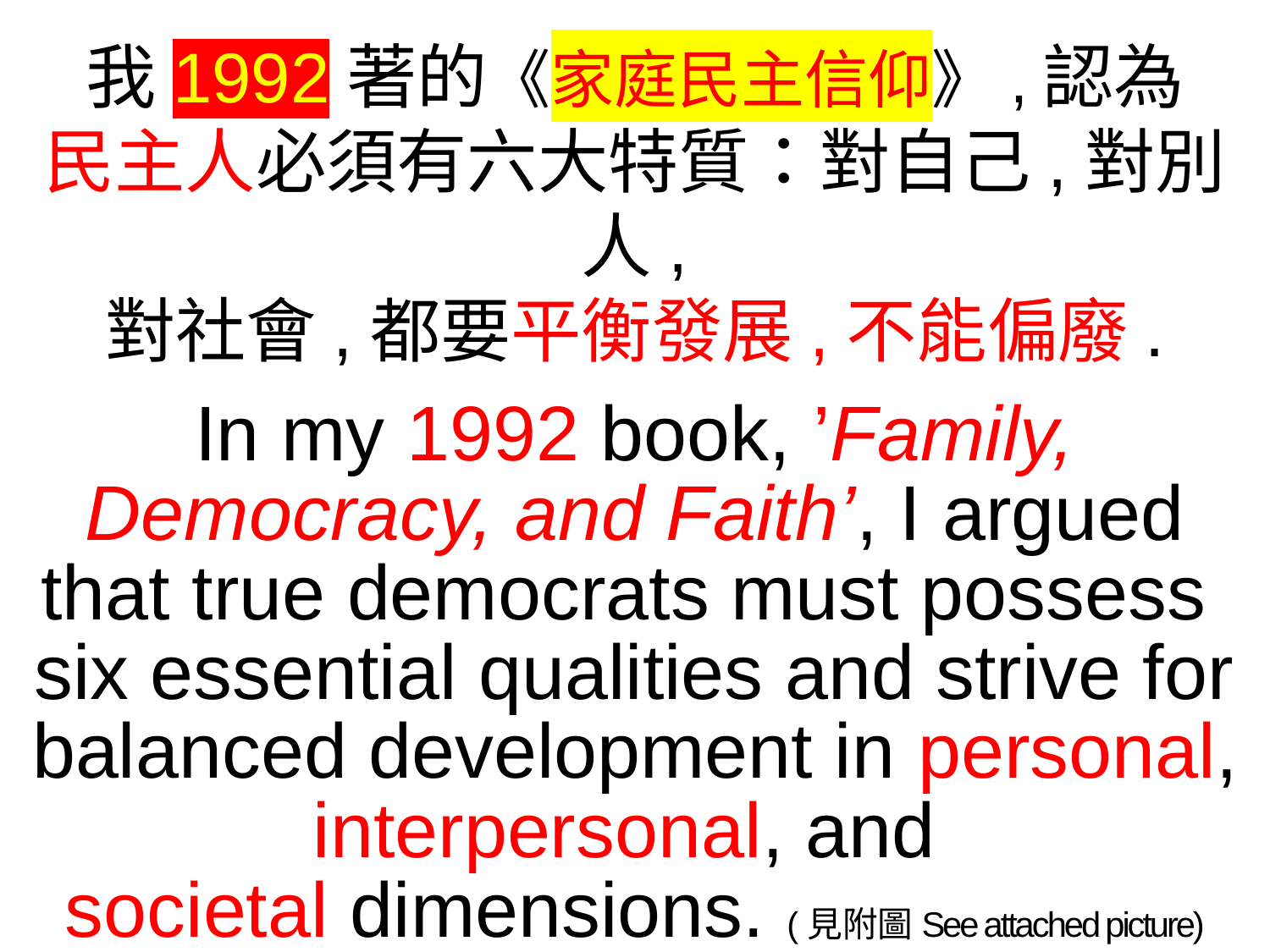

我1992著的《家庭民主信仰》,認為
民主人必須有六大特質：對自己,對別人,
對社會,都要平衡發展,不能偏廢.
In my 1992 book, ’Family, Democracy, and Faith’, I argued that true democrats must possess
six essential qualities and strive for balanced development in personal, interpersonal, and
societal dimensions. (見附圖See attached picture)